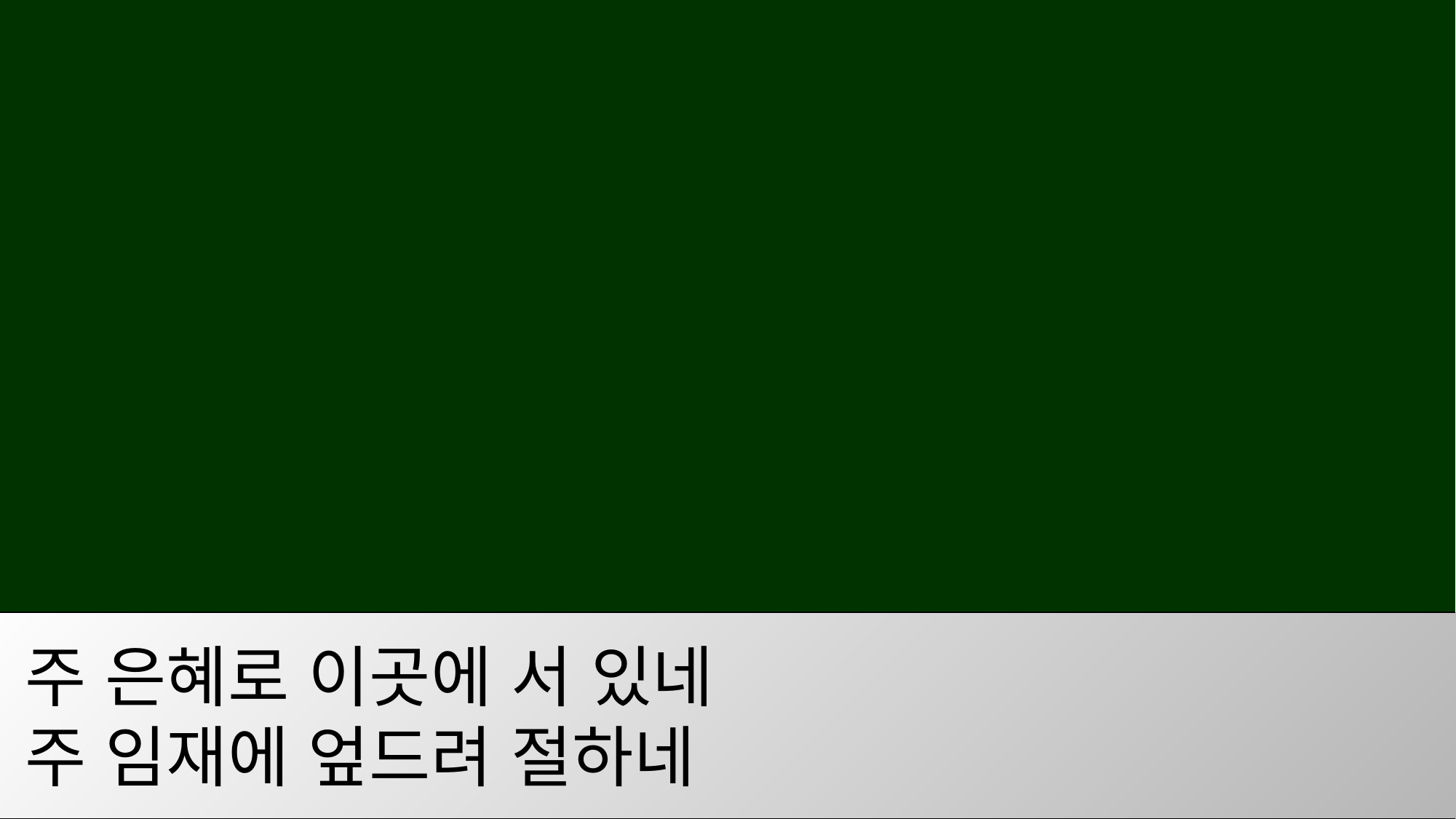

주 은혜로 이곳에 서 있네
주 임재에 엎드려 절하네